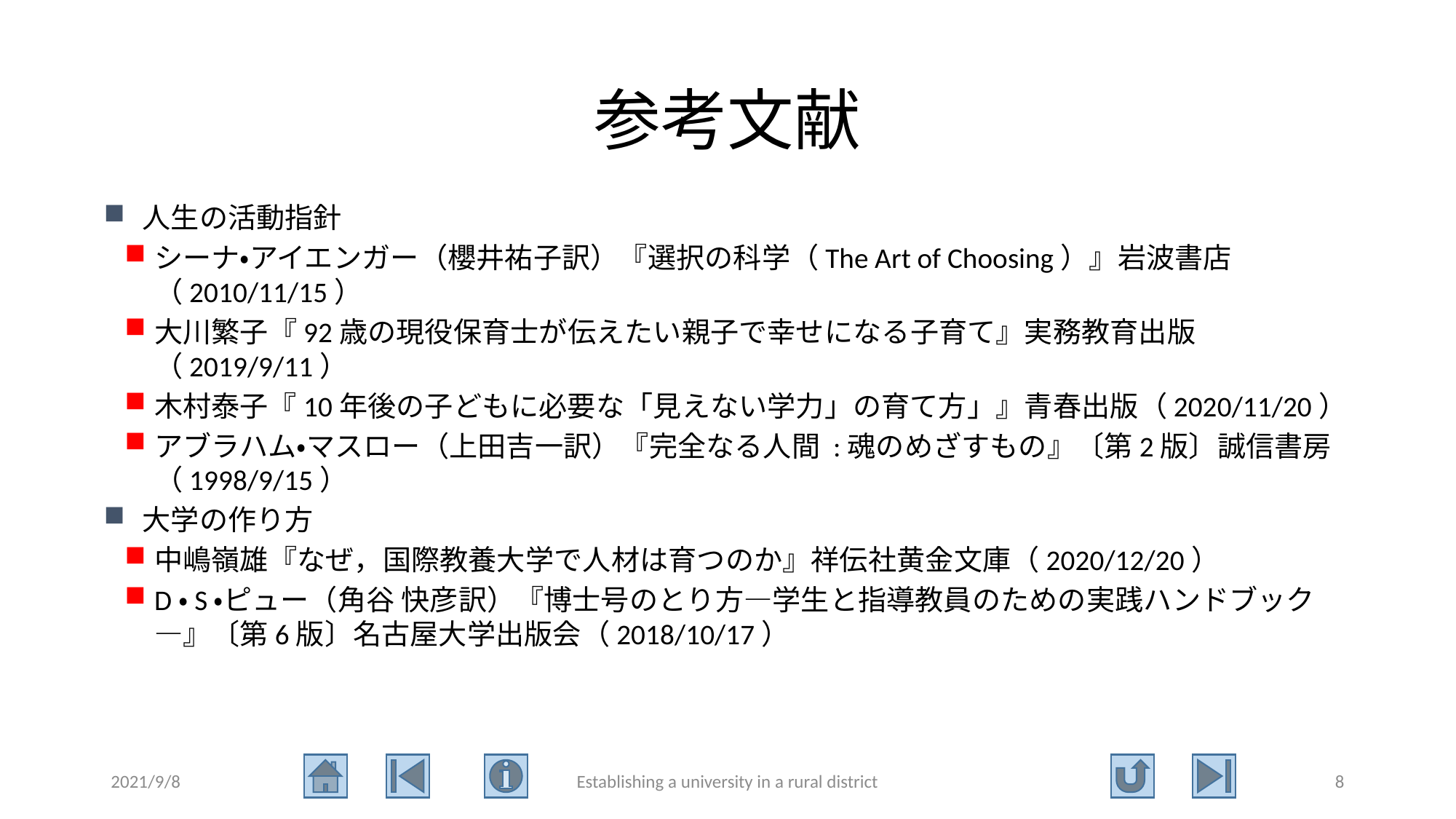

# 参考文献
人生の活動指針
シーナ・アイエンガー（櫻井祐子訳）『選択の科学（The Art of Choosing）』岩波書店（2010/11/15）
大川繁子『92歳の現役保育士が伝えたい親子で幸せになる子育て』実務教育出版 （2019/9/11）
木村泰子『10年後の子どもに必要な「見えない学力」の育て方」』青春出版（2020/11/20）
アブラハム・マスロー（上田吉一訳）『完全なる人間 :魂のめざすもの』〔第2版〕誠信書房 （1998/9/15）
大学の作り方
中嶋嶺雄『なぜ，国際教養大学で人材は育つのか』祥伝社黄金文庫（2020/12/20）
D・S・ピュー（角谷 快彦訳）『博士号のとり方―学生と指導教員のための実践ハンドブック―』〔第6版〕名古屋大学出版会（2018/10/17）
2021/9/8
Establishing a university in a rural district
8
中山間地域に大学を創設する
2021年9月7日
名古屋大学・明治学院大学
名誉教授　加賀山　茂

ご清聴ありがとうございました。